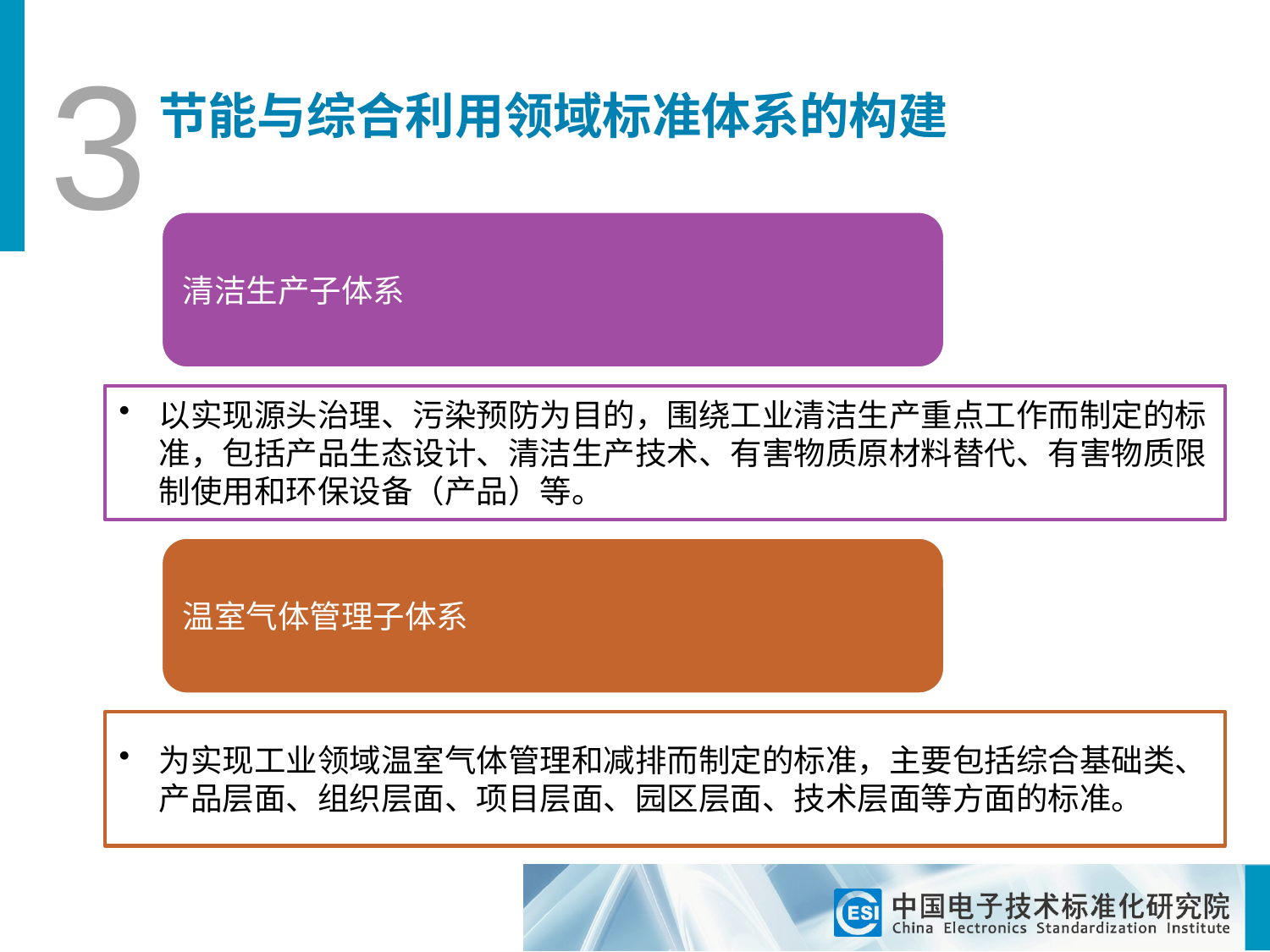

3
节能与综合利用领域标准体系的构建

清洁生产子体系
以实现源头治理、污染预防为目的，围绕工业清洁生产重点工作而制定的标准，包括产品生态设计、清洁生产技术、有害物质原材料替代、有害物质限制使用和环保设备（产品）等。
温室气体管理子体系
为实现工业领域温室气体管理和减排而制定的标准，主要包括综合基础类、产品层面、组织层面、项目层面、园区层面、技术层面等方面的标准。